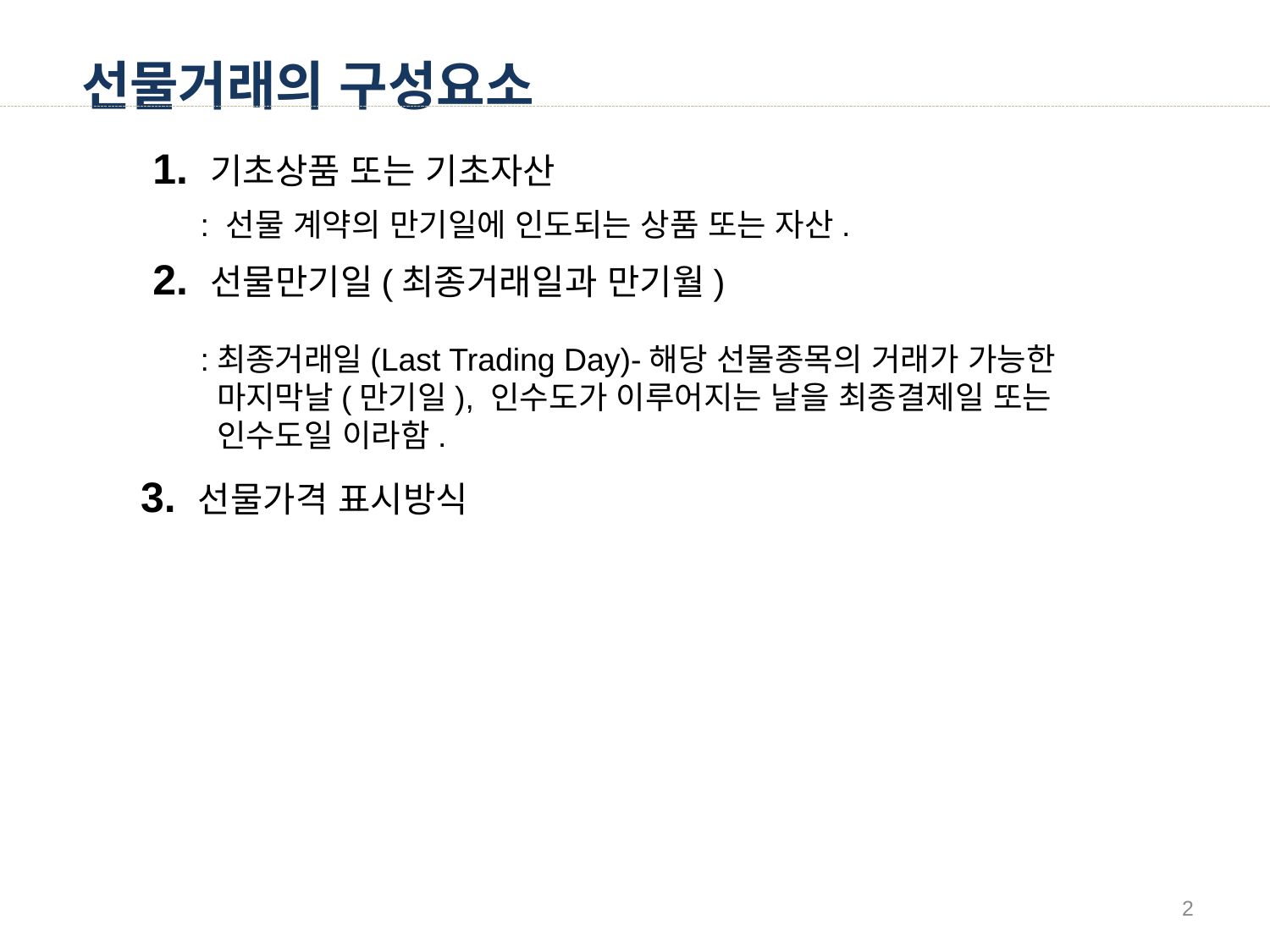

선물거래의 구성요소
	1. 기초상품 또는 기초자산

	2. 선물만기일(최종거래일과 만기월)

     3. 선물가격 표시방식

: 선물 계약의 만기일에 인도되는 상품 또는 자산.
:최종거래일(Last Trading Day)-해당 선물종목의 거래가 가능한
 마지막날(만기일), 인수도가 이루어지는 날을 최종결제일 또는
 인수도일 이라함.
2